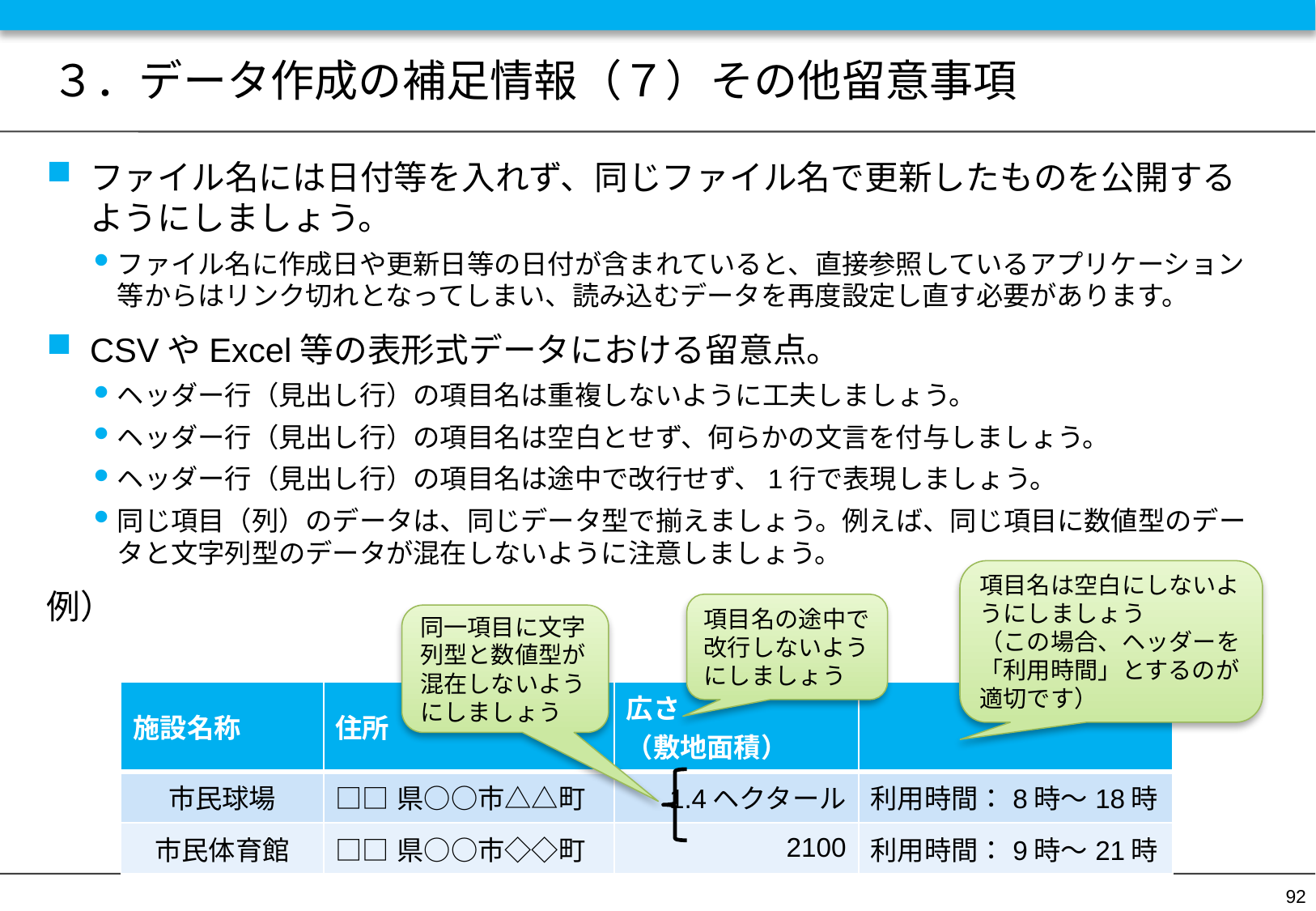

# ３．データ作成の補足情報（７）その他留意事項
ファイル名には日付等を入れず、同じファイル名で更新したものを公開するようにしましょう。
ファイル名に作成日や更新日等の日付が含まれていると、直接参照しているアプリケーション等からはリンク切れとなってしまい、読み込むデータを再度設定し直す必要があります。
CSVやExcel等の表形式データにおける留意点。
ヘッダー行（見出し行）の項目名は重複しないように工夫しましょう。
ヘッダー行（見出し行）の項目名は空白とせず、何らかの文言を付与しましょう。
ヘッダー行（見出し行）の項目名は途中で改行せず、1行で表現しましょう。
同じ項目（列）のデータは、同じデータ型で揃えましょう。例えば、同じ項目に数値型のデータと文字列型のデータが混在しないように注意しましょう。
例）
項目名は空白にしないようにしましょう
（この場合、ヘッダーを「利用時間」とするのが適切です）
項目名の途中で改行しないようにしましょう
同一項目に文字列型と数値型が混在しないようにしましょう
| 施設名称 | 住所 | 広さ （敷地面積） |  |
| --- | --- | --- | --- |
| 市民球場 | □□県○○市△△町 | 1.4ヘクタール | 利用時間：8時～18時 |
| 市民体育館 | □□県○○市◇◇町 | 2100 | 利用時間：9時～21時 |

92